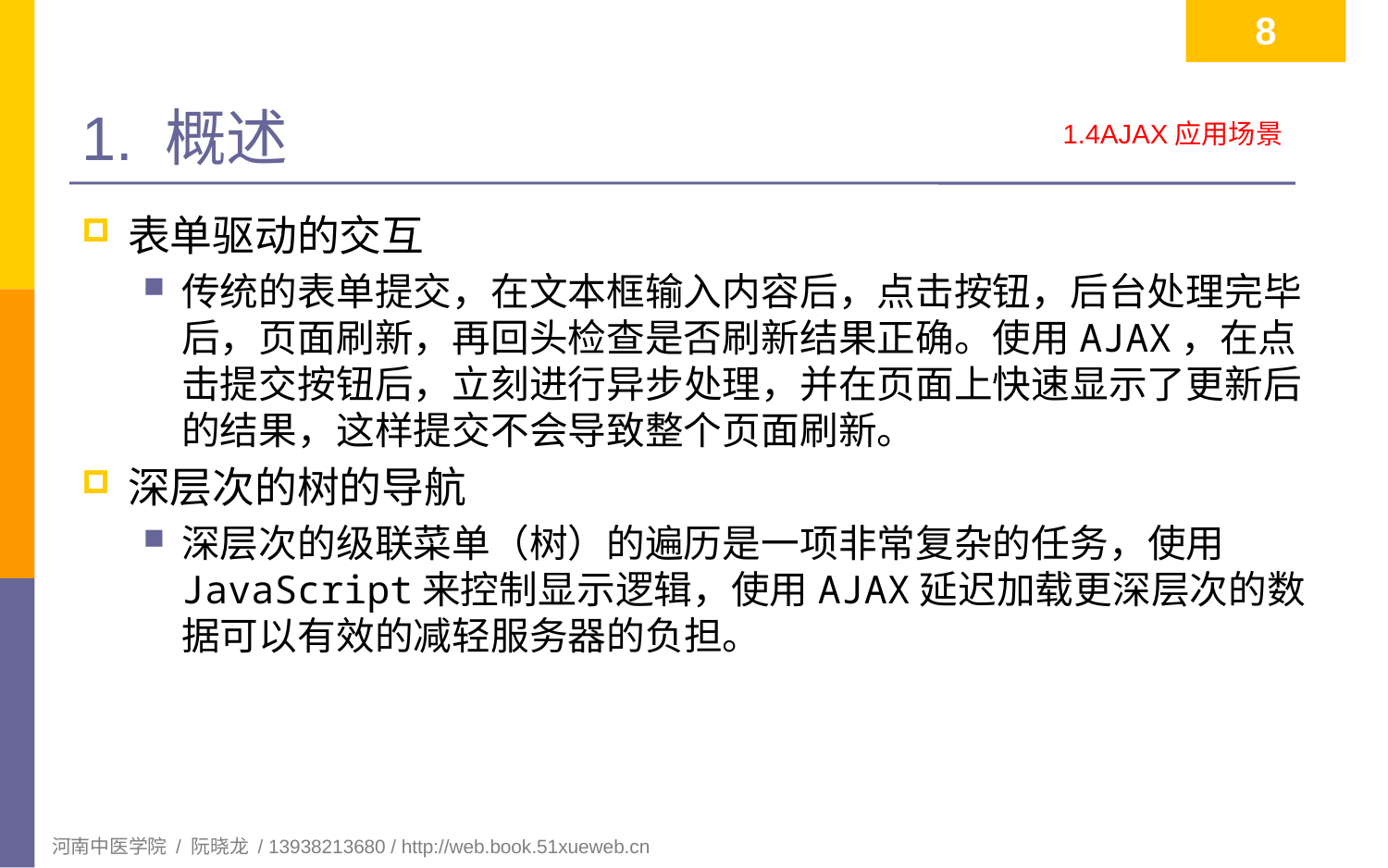

8
# 1. 概述
1.4AJAX应用场景
表单驱动的交互
传统的表单提交，在文本框输入内容后，点击按钮，后台处理完毕后，页面刷新，再回头检查是否刷新结果正确。使用AJAX，在点击提交按钮后，立刻进行异步处理，并在页面上快速显示了更新后的结果，这样提交不会导致整个页面刷新。
深层次的树的导航
深层次的级联菜单（树）的遍历是一项非常复杂的任务，使用JavaScript来控制显示逻辑，使用AJAX延迟加载更深层次的数据可以有效的减轻服务器的负担。